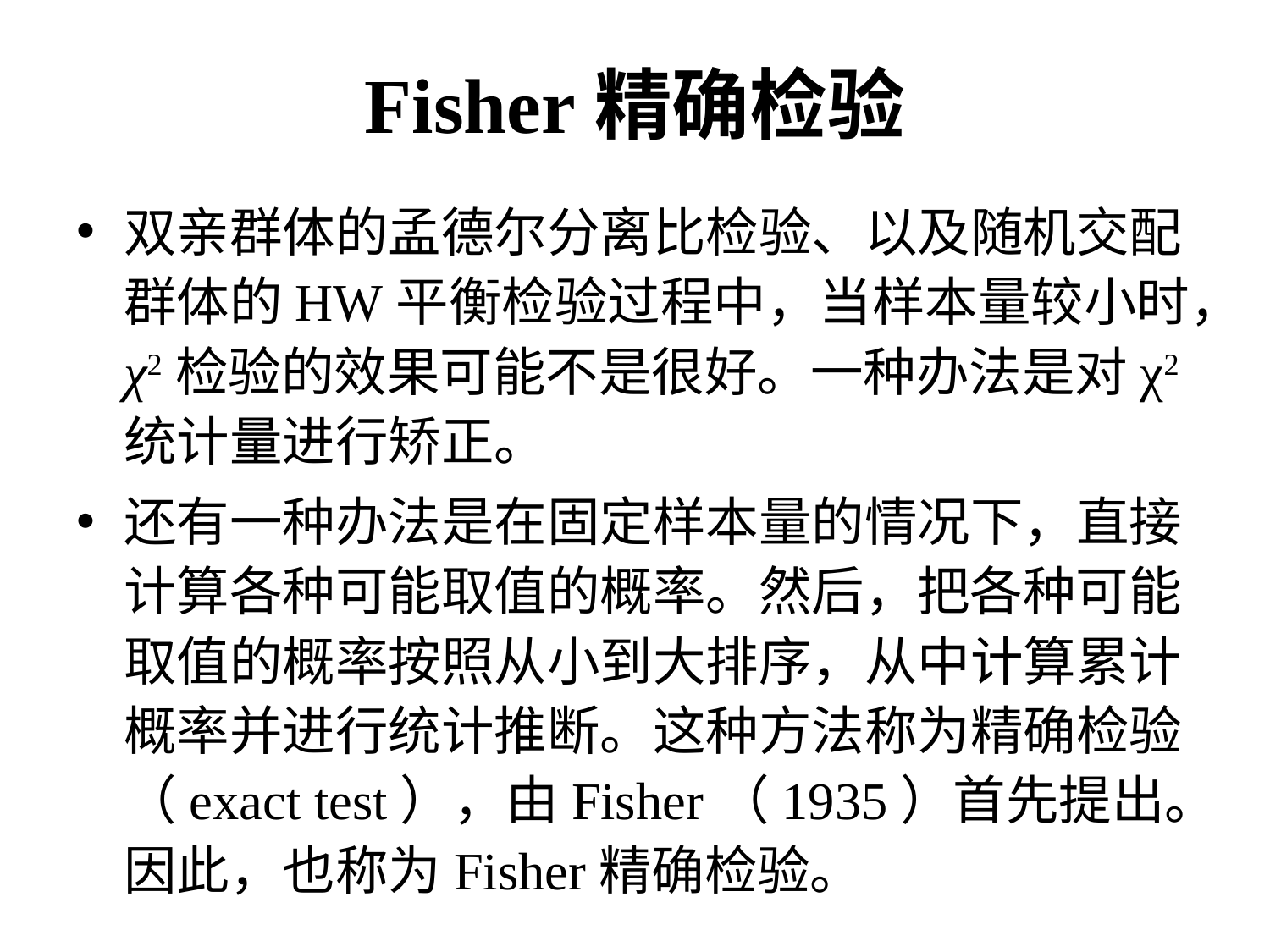

# Fisher精确检验
双亲群体的孟德尔分离比检验、以及随机交配群体的HW平衡检验过程中，当样本量较小时，χ2检验的效果可能不是很好。一种办法是对χ2统计量进行矫正。
还有一种办法是在固定样本量的情况下，直接计算各种可能取值的概率。然后，把各种可能取值的概率按照从小到大排序，从中计算累计概率并进行统计推断。这种方法称为精确检验（exact test），由Fisher（1935）首先提出。因此，也称为Fisher精确检验。